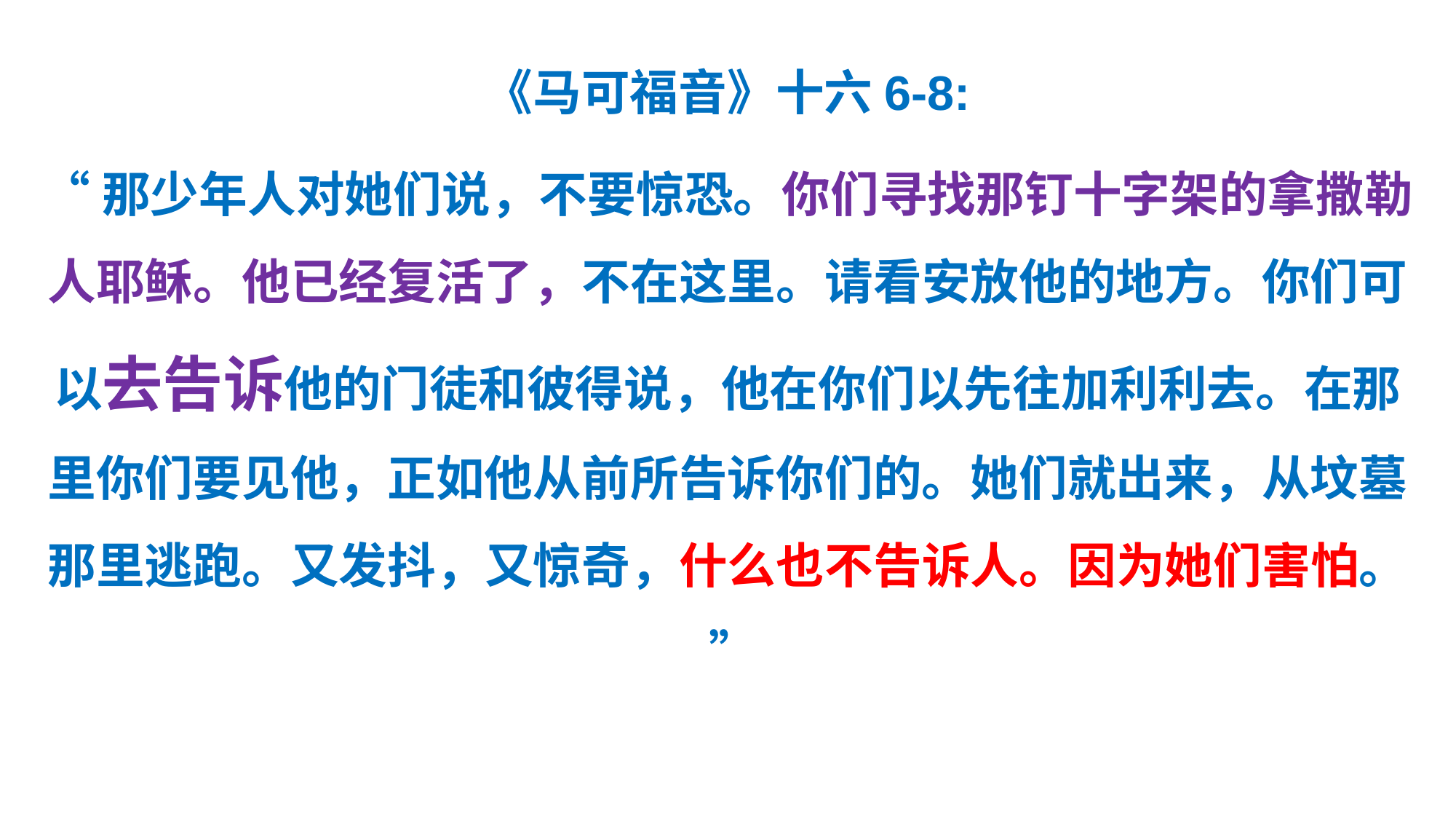

#
《马可福音》十六6-8:
“那少年人对她们说，不要惊恐。你们寻找那钉十字架的拿撒勒人耶稣。他已经复活了，不在这里。请看安放他的地方。你们可以去告诉他的门徒和彼得说，他在你们以先往加利利去。在那里你们要见他，正如他从前所告诉你们的。她们就出来，从坟墓那里逃跑。又发抖，又惊奇，什么也不告诉人。因为她们害怕。 ”